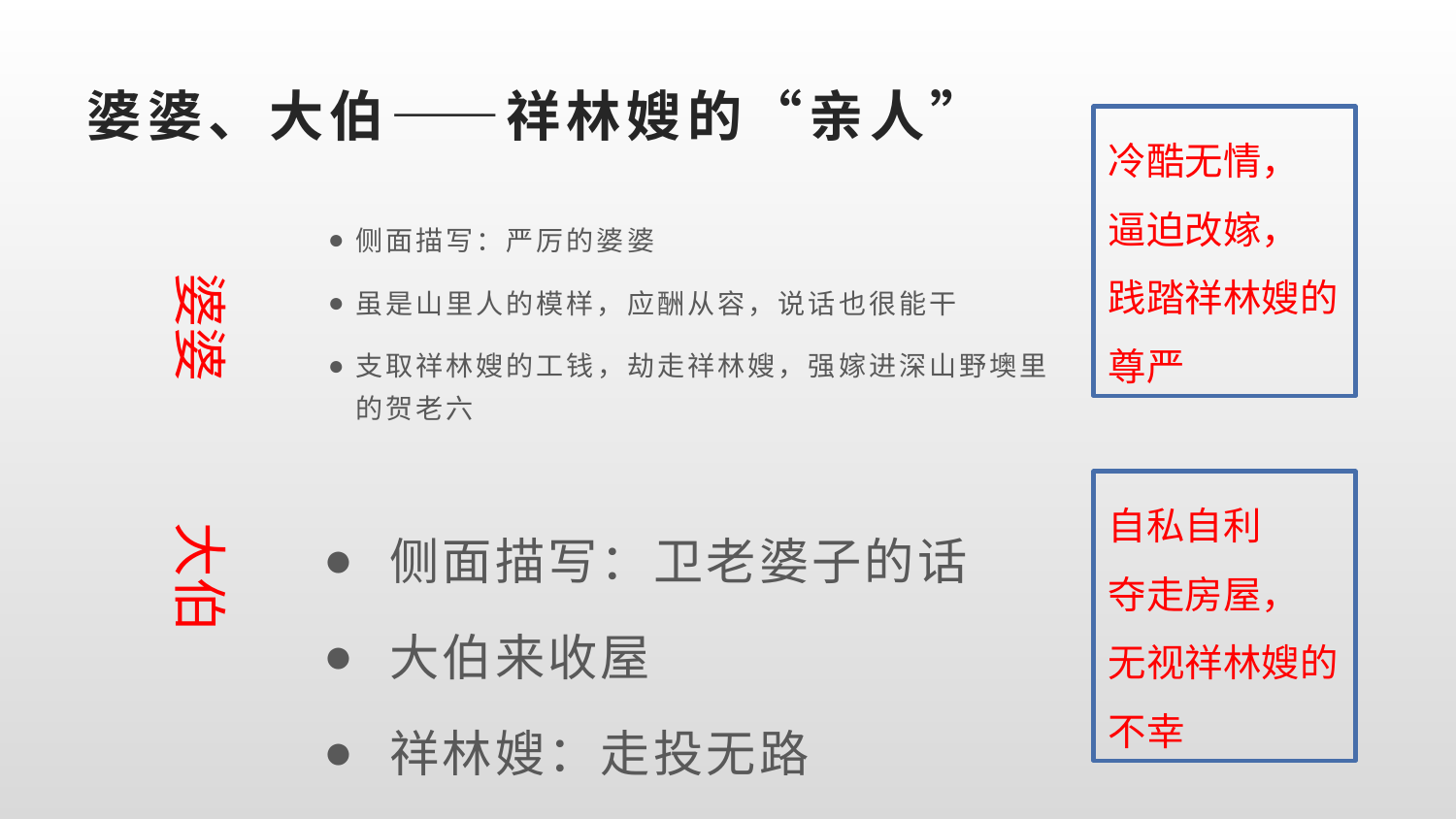

# 婆婆、大伯——祥林嫂的“亲人”
冷酷无情，
逼迫改嫁，
践踏祥林嫂的尊严
侧面描写：严厉的婆婆
虽是山里人的模样，应酬从容，说话也很能干
支取祥林嫂的工钱，劫走祥林嫂，强嫁进深山野墺里的贺老六

婆婆

侧面描写：卫老婆子的话
大伯来收屋
祥林嫂：走投无路

自私自利
夺走房屋，
无视祥林嫂的不幸
大伯